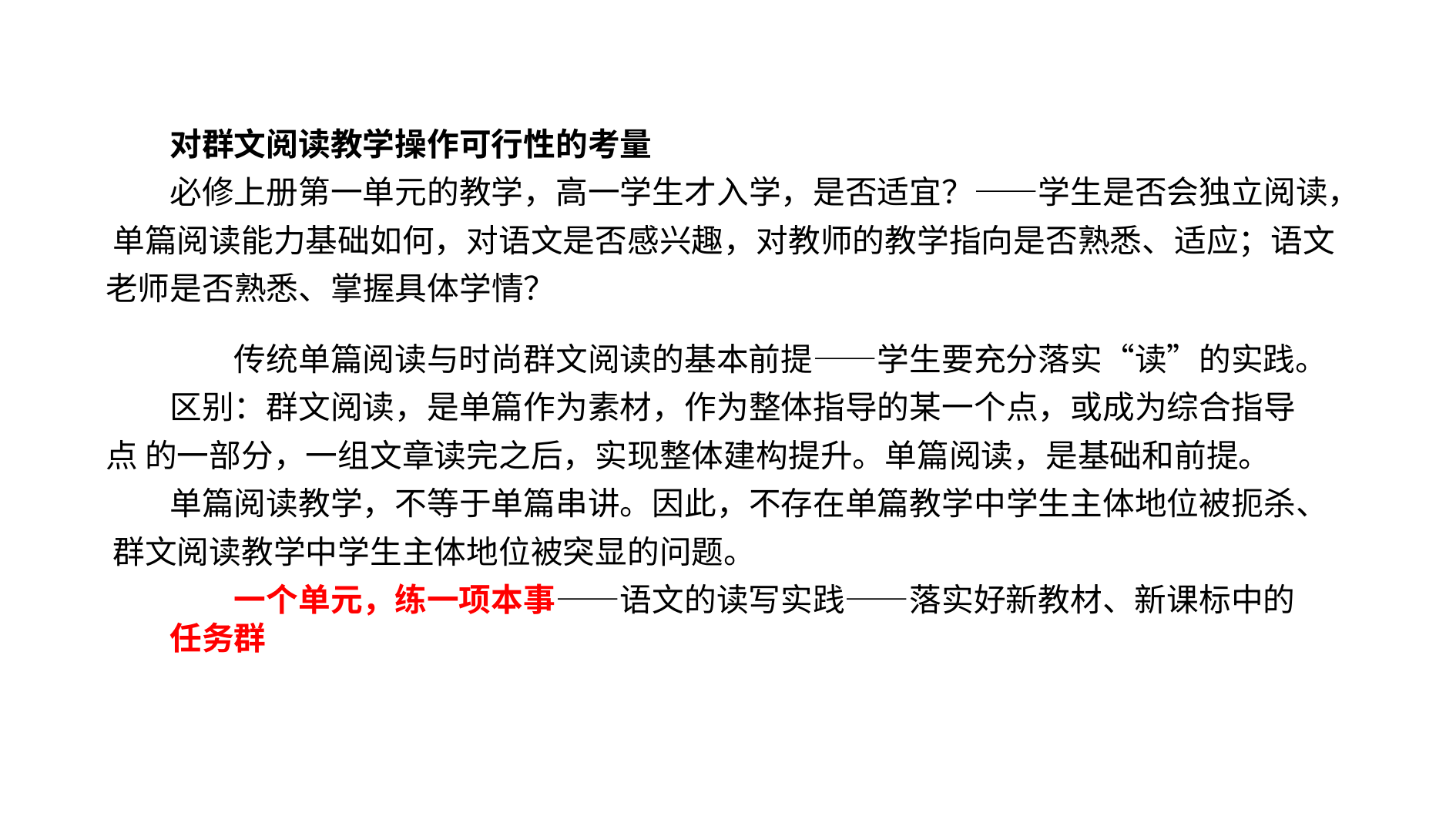

对群文阅读教学操作可行性的考量
必修上册第一单元的教学，高一学生才入学，是否适宜？——学生是否会独立阅读， 单篇阅读能力基础如何，对语文是否感兴趣，对教师的教学指向是否熟悉、适应；语文 老师是否熟悉、掌握具体学情？

传统单篇阅读与时尚群文阅读的基本前提——学生要充分落实“读”的实践。
区别：群文阅读，是单篇作为素材，作为整体指导的某一个点，或成为综合指导点 的一部分，一组文章读完之后，实现整体建构提升。单篇阅读，是基础和前提。
单篇阅读教学，不等于单篇串讲。因此，不存在单篇教学中学生主体地位被扼杀、 群文阅读教学中学生主体地位被突显的问题。
一个单元，练一项本事——语文的读写实践——落实好新教材、新课标中的任务群